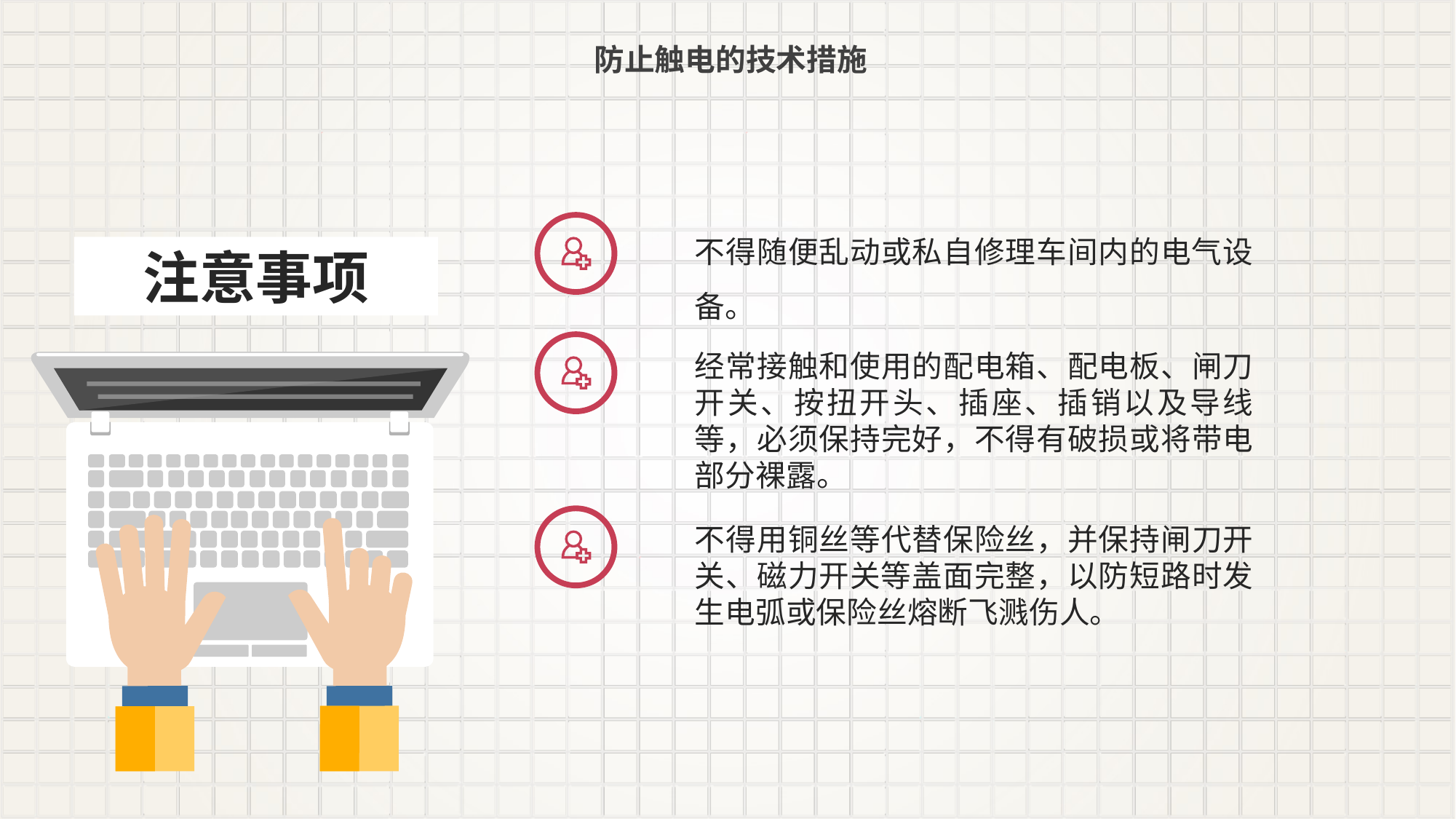

防止触电的技术措施
不得随便乱动或私自修理车间内的电气设备。

注意事项

经常接触和使用的配电箱、配电板、闸刀开关、按扭开头、插座、插销以及导线等，必须保持完好，不得有破损或将带电部分裸露。

不得用铜丝等代替保险丝，并保持闸刀开关、磁力开关等盖面完整，以防短路时发生电弧或保险丝熔断飞溅伤人。